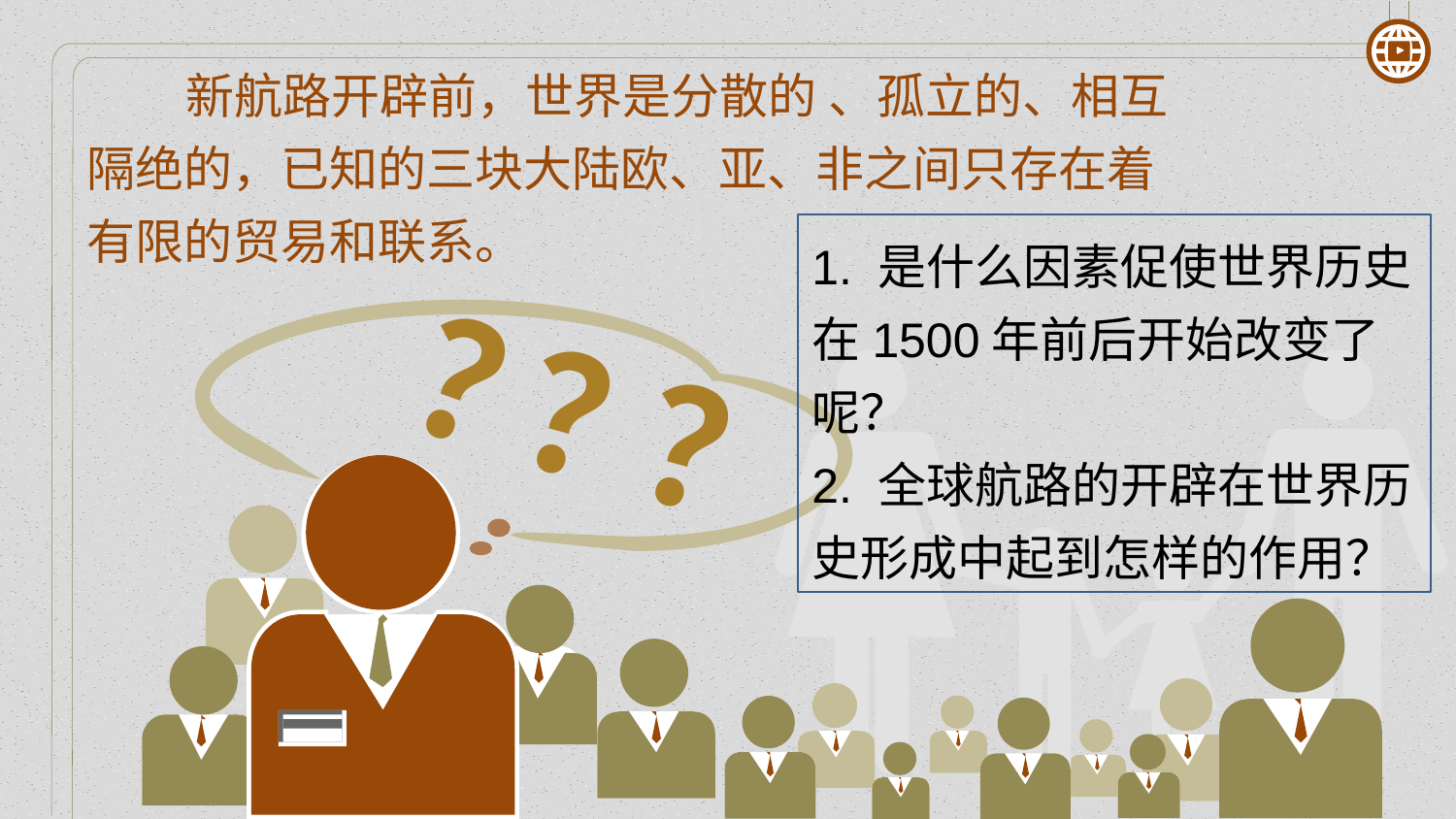

新航路开辟前，世界是分散的 、孤立的、相互隔绝的，已知的三块大陆欧、亚、非之间只存在着有限的贸易和联系。

1. 是什么因素促使世界历史在1500年前后开始改变了呢？
2. 全球航路的开辟在世界历史形成中起到怎样的作用？
？

？

？